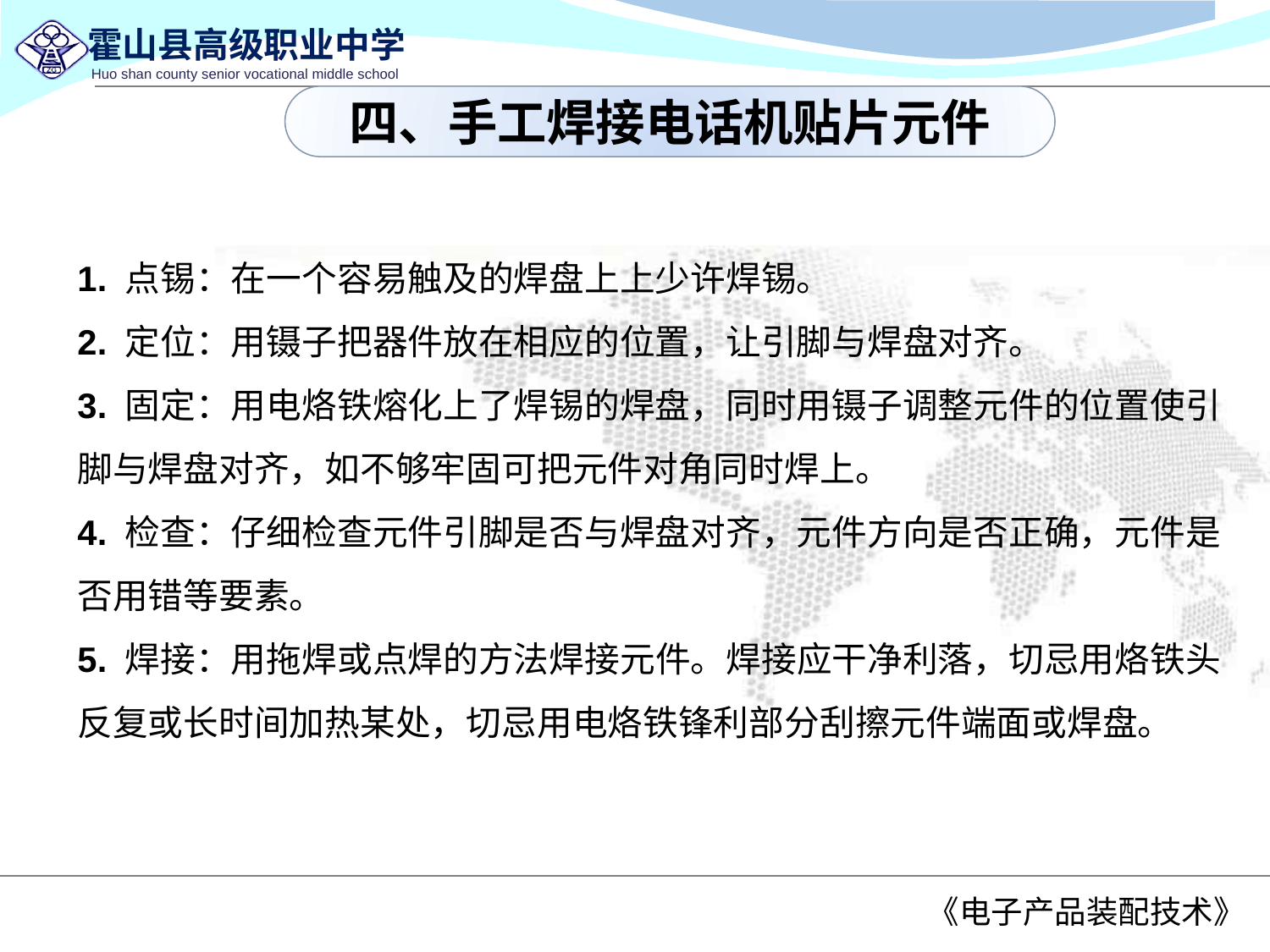

四、手工焊接电话机贴片元件
1. 点锡：在一个容易触及的焊盘上上少许焊锡。
2. 定位：用镊子把器件放在相应的位置，让引脚与焊盘对齐。
3. 固定：用电烙铁熔化上了焊锡的焊盘，同时用镊子调整元件的位置使引脚与焊盘对齐，如不够牢固可把元件对角同时焊上。
4. 检查：仔细检查元件引脚是否与焊盘对齐，元件方向是否正确，元件是否用错等要素。
5. 焊接：用拖焊或点焊的方法焊接元件。焊接应干净利落，切忌用烙铁头反复或长时间加热某处，切忌用电烙铁锋利部分刮擦元件端面或焊盘。